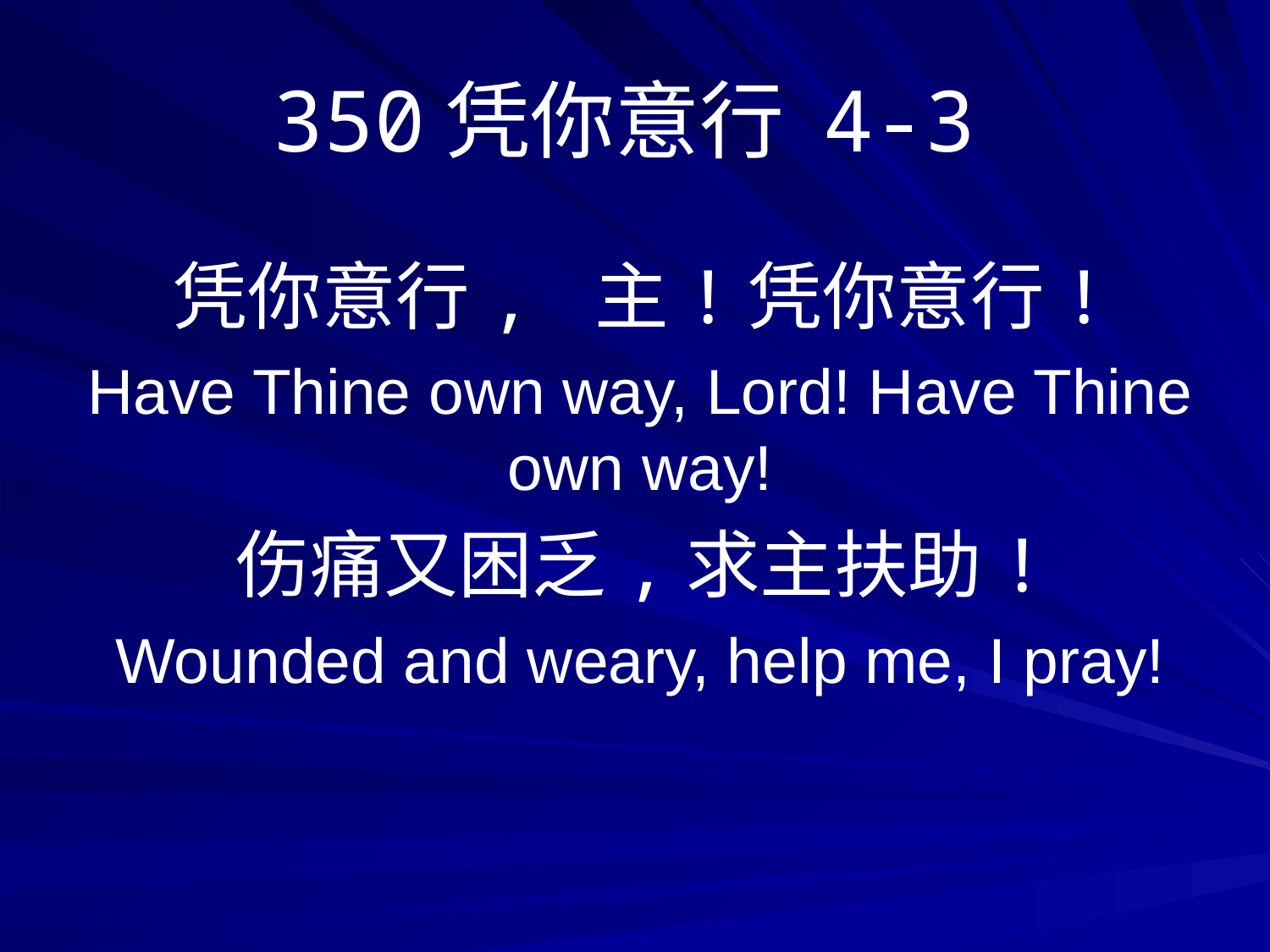

350凭你意行 4-3
凭你意行, 主!凭你意行!
Have Thine own way, Lord! Have Thine own way!
伤痛又困乏,求主扶助!
Wounded and weary, help me, I pray!